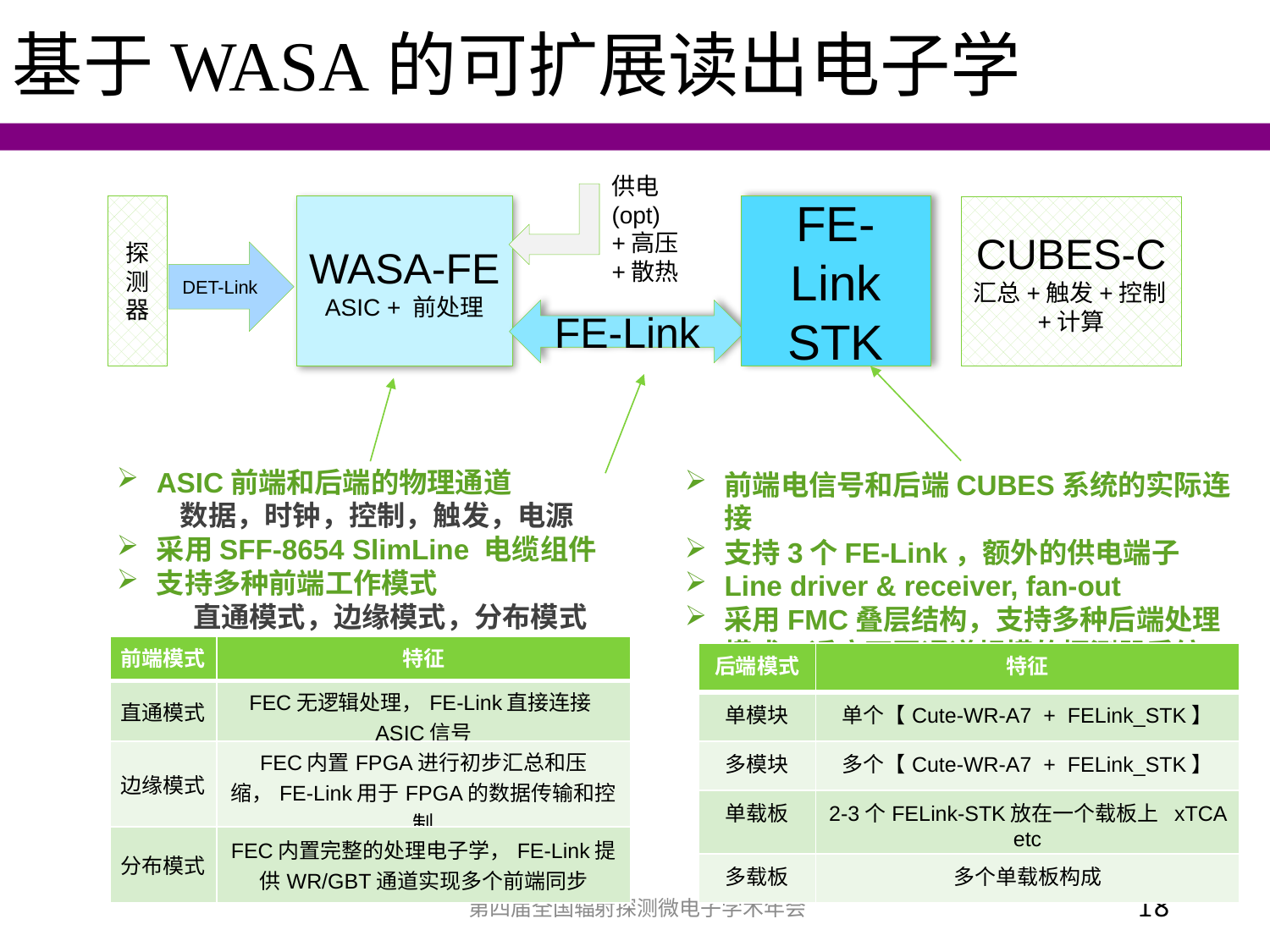

基于WASA的可扩展读出电子学
供电(opt)
+高压
+散热

探测器
WASA-FE
ASIC + 前处理
FE-Link
STK
CUBES-C
汇总+触发+控制+计算
DET-Link
FE-Link
ASIC前端和后端的物理通道
数据，时钟，控制，触发，电源
采用SFF-8654 SlimLine 电缆组件
支持多种前端工作模式
 直通模式，边缘模式，分布模式
前端电信号和后端CUBES系统的实际连接
支持3个FE-Link，额外的供电端子
Line driver & receiver, fan-out
采用FMC叠层结构，支持多种后端处理模式，适应不同通道规模的探测器系统
| 前端模式 | 特征 |
| --- | --- |
| 直通模式 | FEC无逻辑处理，FE-Link直接连接ASIC信号 |
| 边缘模式 | FEC内置FPGA进行初步汇总和压缩，FE-Link用于FPGA的数据传输和控制 |
| 分布模式 | FEC内置完整的处理电子学，FE-Link提供WR/GBT通道实现多个前端同步 |
| 后端模式 | 特征 |
| --- | --- |
| 单模块 | 单个【Cute-WR-A7 + FELink\_STK】 |
| 多模块 | 多个【Cute-WR-A7 + FELink\_STK】 |
| 单载板 | 2-3个FELink-STK放在一个载板上 xTCA etc |
| 多载板 | 多个单载板构成 |
第四届全国辐射探测微电子学术年会
18